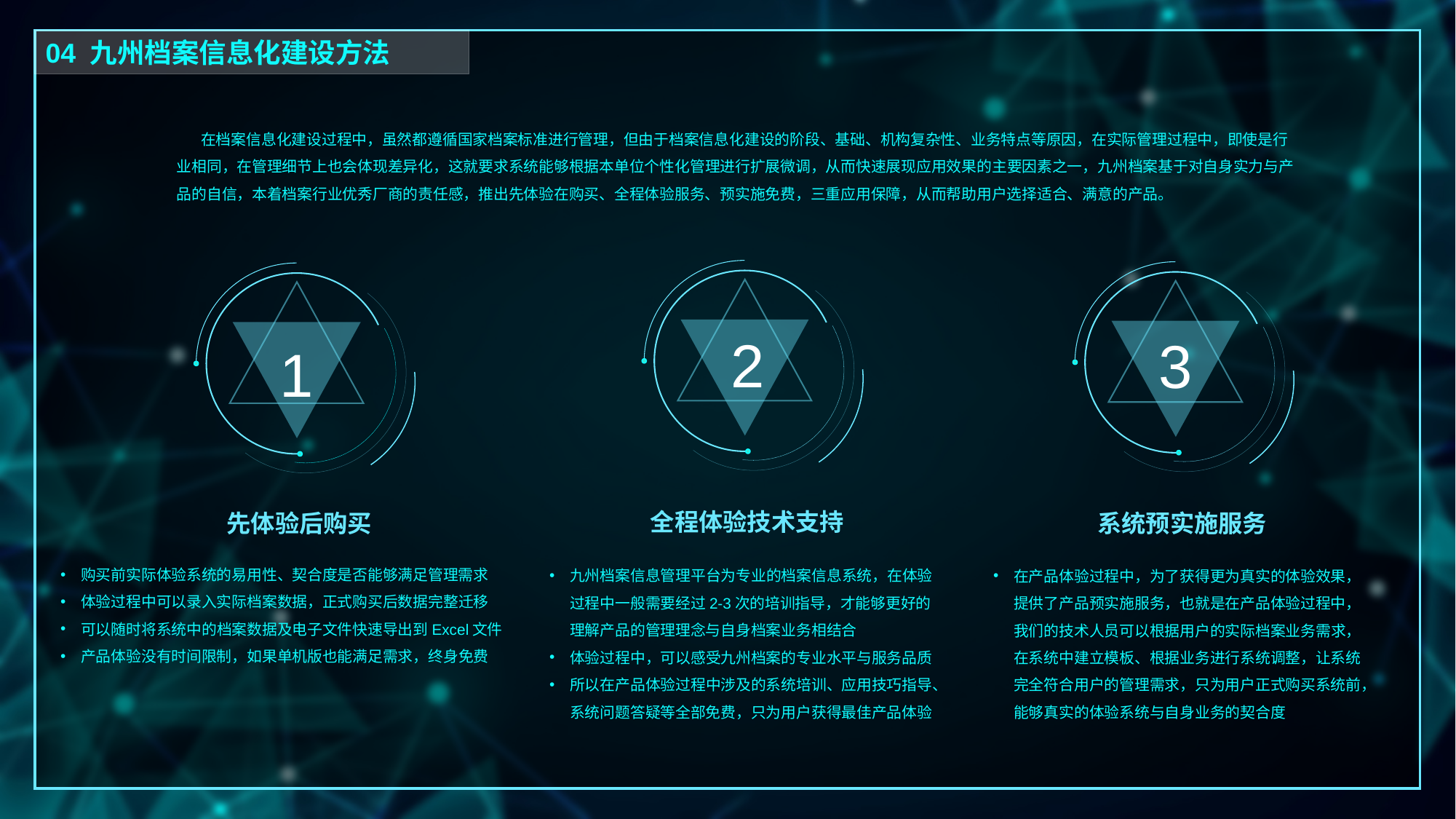

04 九州档案信息化建设方法

      在档案信息化建设过程中，虽然都遵循国家档案标准进行管理，但由于档案信息化建设的阶段、基础、机构复杂性、业务特点等原因，在实际管理过程中，即使是行业相同，在管理细节上也会体现差异化，这就要求系统能够根据本单位个性化管理进行扩展微调，从而快速展现应用效果的主要因素之一，九州档案基于对自身实力与产品的自信，本着档案行业优秀厂商的责任感，推出先体验在购买、全程体验服务、预实施免费，三重应用保障，从而帮助用户选择适合、满意的产品。

2

3

1
全程体验技术支持
先体验后购买
系统预实施服务
购买前实际体验系统的易用性、契合度是否能够满足管理需求
体验过程中可以录入实际档案数据，正式购买后数据完整迁移
可以随时将系统中的档案数据及电子文件快速导出到Excel文件
产品体验没有时间限制，如果单机版也能满足需求，终身免费
九州档案信息管理平台为专业的档案信息系统，在体验过程中一般需要经过2-3次的培训指导，才能够更好的理解产品的管理理念与自身档案业务相结合
体验过程中，可以感受九州档案的专业水平与服务品质
所以在产品体验过程中涉及的系统培训、应用技巧指导、系统问题答疑等全部免费，只为用户获得最佳产品体验
在产品体验过程中，为了获得更为真实的体验效果，提供了产品预实施服务，也就是在产品体验过程中，我们的技术人员可以根据用户的实际档案业务需求，在系统中建立模板、根据业务进行系统调整，让系统完全符合用户的管理需求，只为用户正式购买系统前，能够真实的体验系统与自身业务的契合度